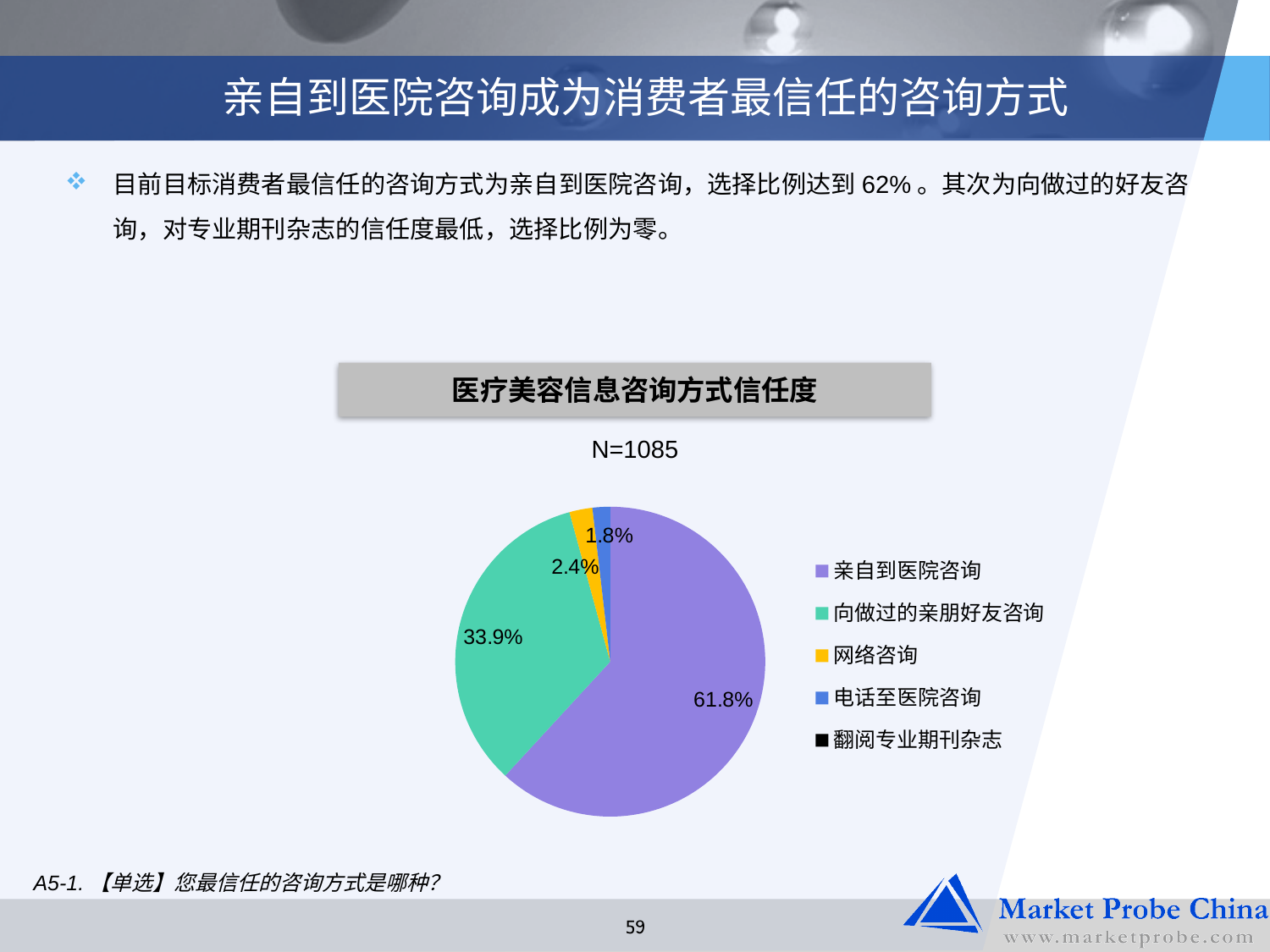

# 亲自到医院咨询成为消费者最信任的咨询方式
目前目标消费者最信任的咨询方式为亲自到医院咨询，选择比例达到62%。其次为向做过的好友咨询，对专业期刊杂志的信任度最低，选择比例为零。
医疗美容信息咨询方式信任度
N=1085

### Chart

| Category | 列 N % |
|---|---|
| 亲自到医院咨询 | 0.6184331797235023 |
| 向做过的亲朋好友咨询 | 0.33917050691244277 |
| 网络咨询 | 0.023963133640552994 |
| 电话至医院咨询 | 0.018433179723502315 |
| 翻阅专业期刊杂志 | 0.0 |
A5-1.【单选】您最信任的咨询方式是哪种？
59